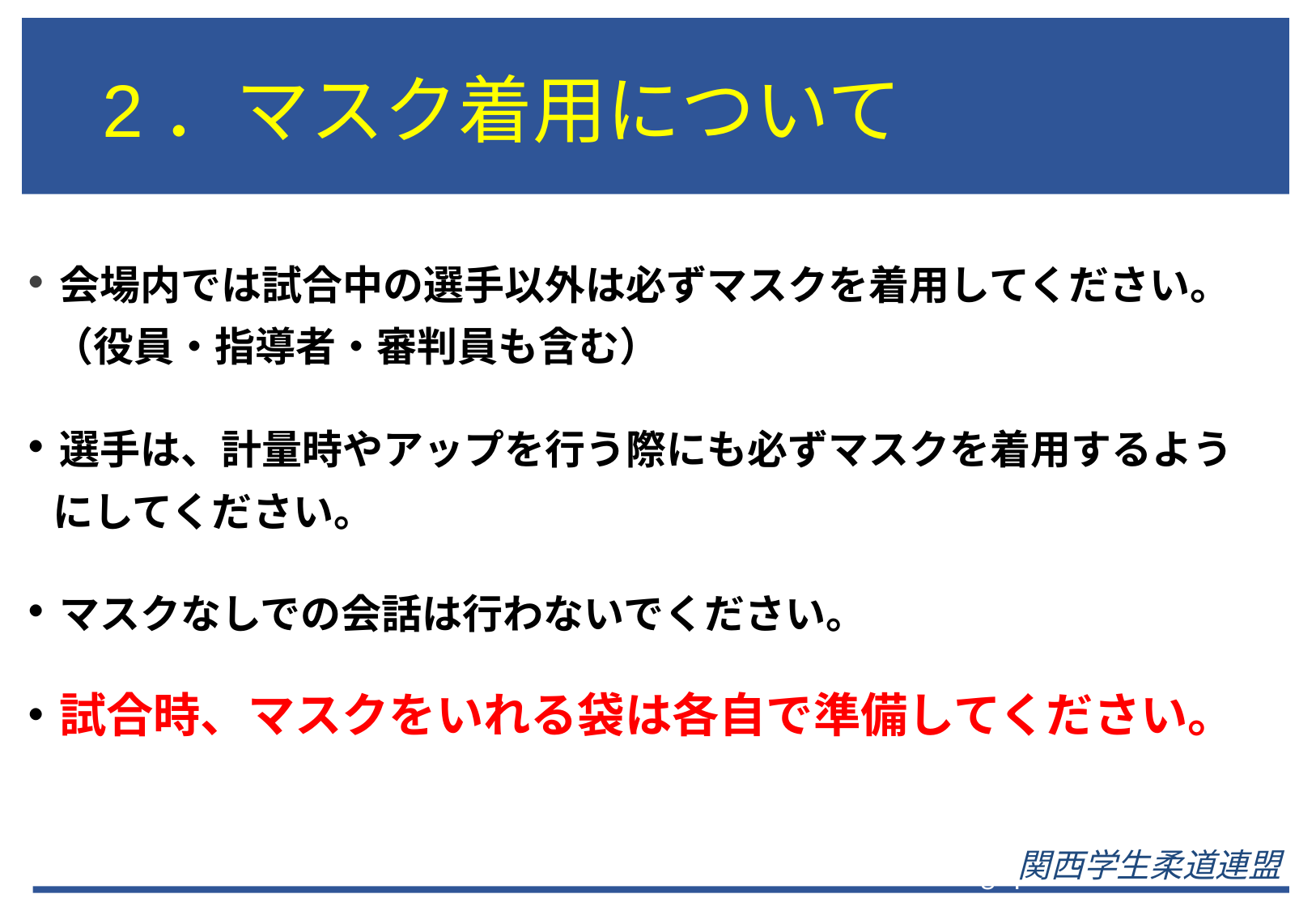

# 2．マスク着用について

・会場内では試合中の選手以外は必ずマスクを着用してください。
　（役員・指導者・審判員も含む）

・選手は、計量時やアップを行う際にも必ずマスクを着用するよう
　にしてください。

・マスクなしでの会話は行わないでください。

・試合時、マスクをいれる袋は各自で準備してください。

関西学生柔道連盟